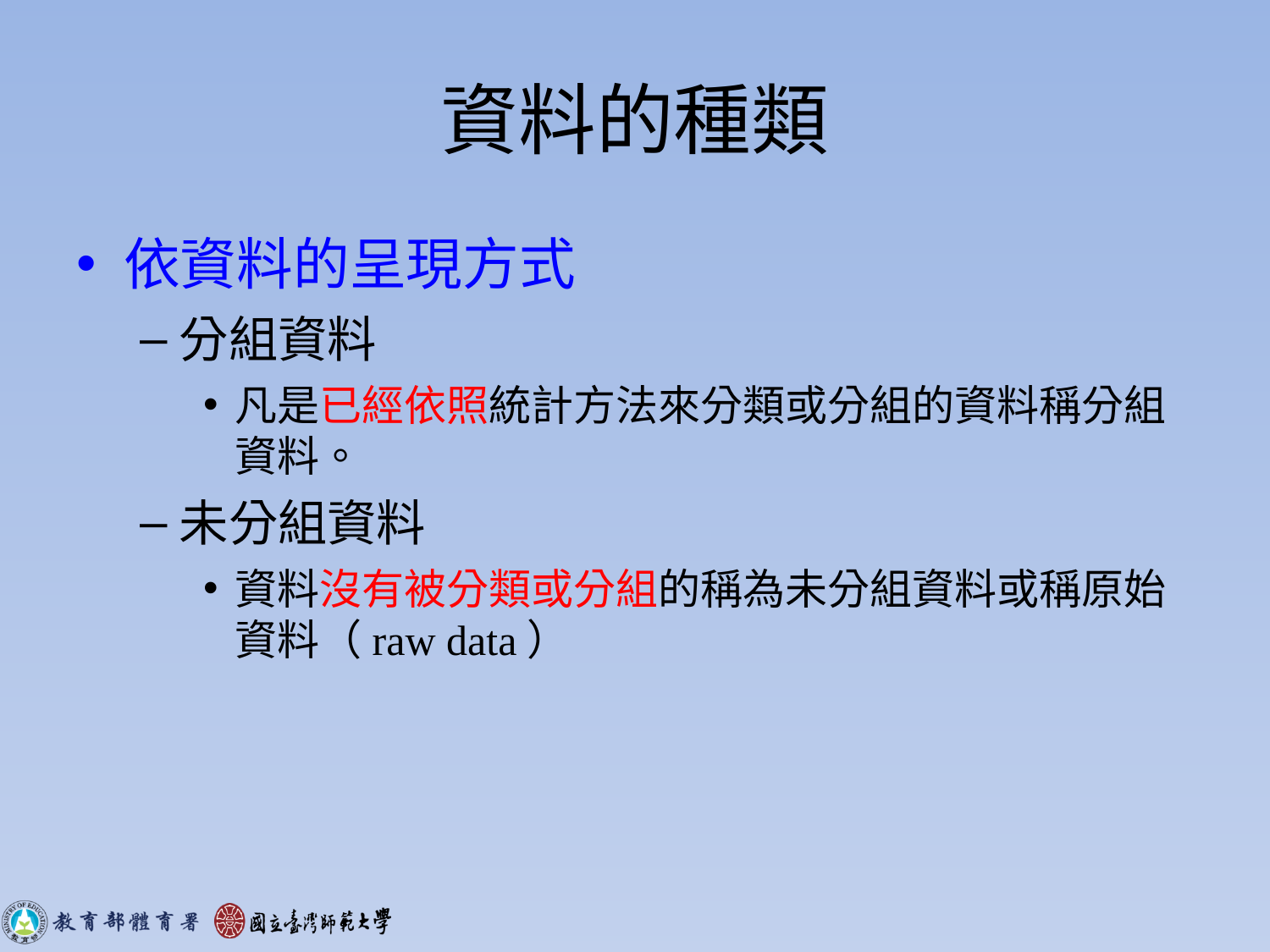

# 資料的種類
依資料的呈現方式
分組資料
凡是已經依照統計方法來分類或分組的資料稱分組資料。
未分組資料
資料沒有被分類或分組的稱為未分組資料或稱原始資料（raw data）